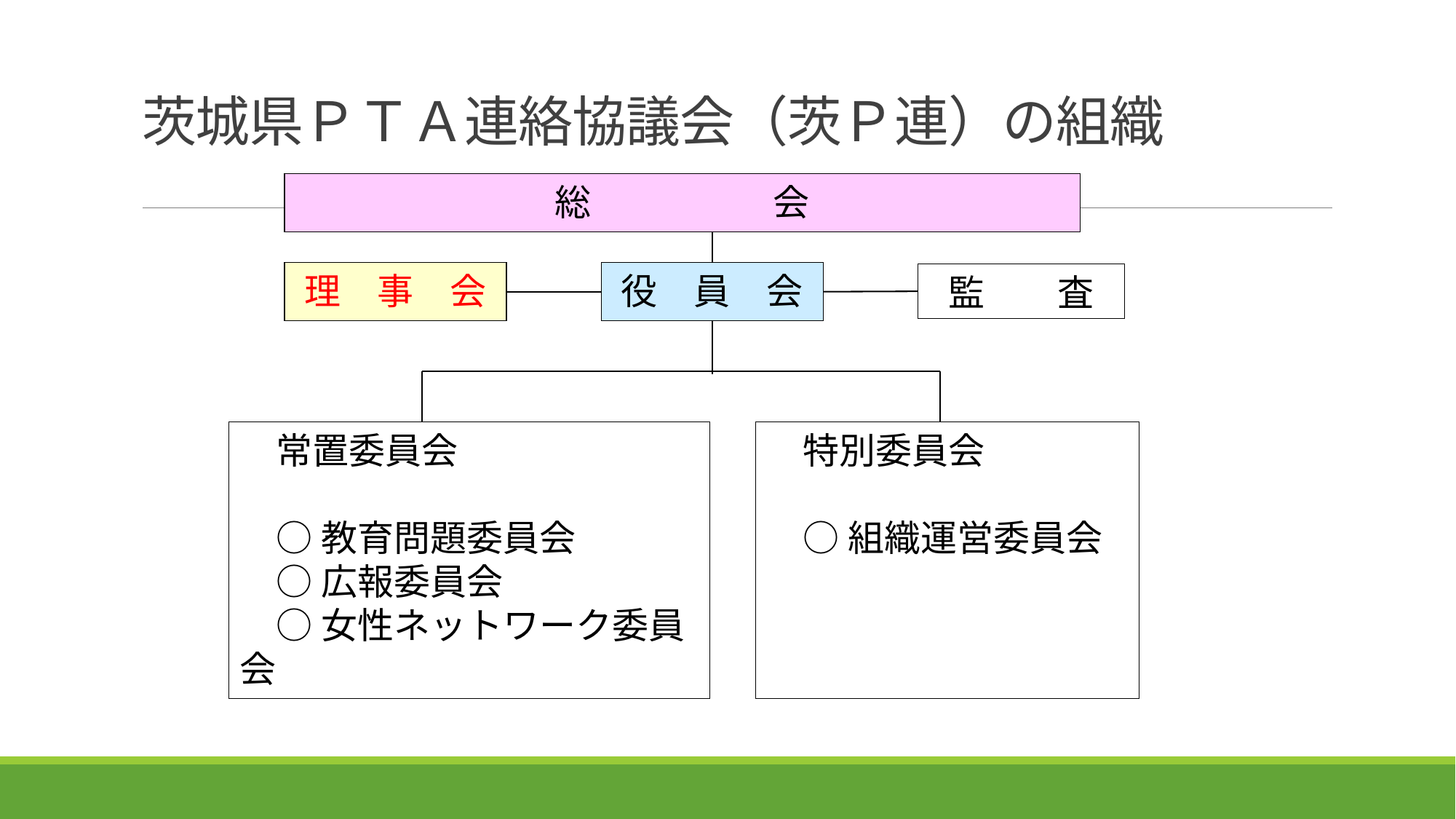

# 茨城県ＰＴＡ連絡協議会（茨Ｐ連）の組織

総　　　　　会
理　事　会
役　員　会
監　　査
常置委員会

○教育問題委員会
○広報委員会
○女性ネットワーク委員会

特別委員会

○組織運営委員会